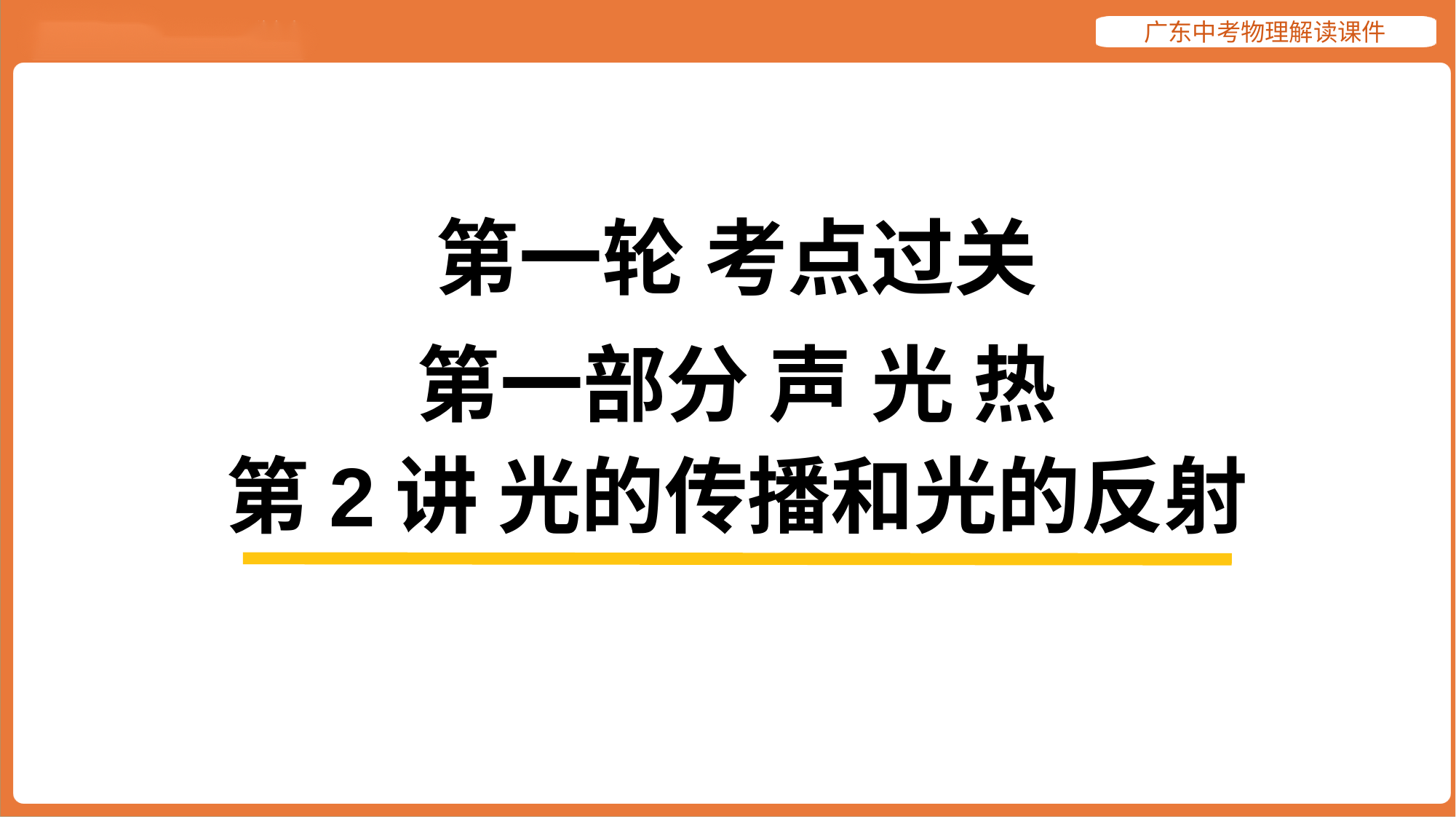

第一轮 考点过关
第一部分 声 光 热
第2讲 光的传播和光的反射